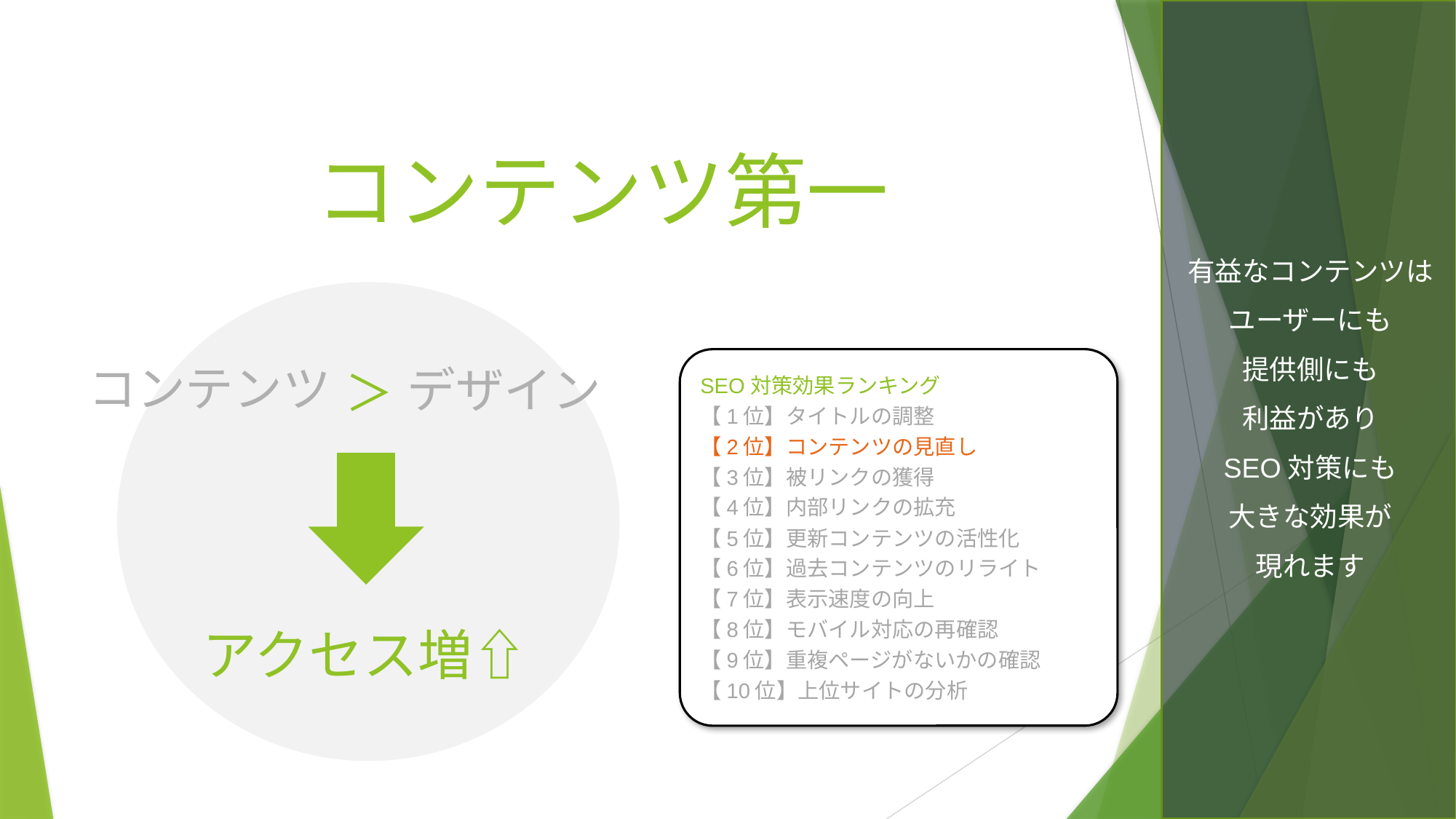

有益なコンテンツは
ユーザーにも
提供側にも
利益があり
SEO対策にも
大きな効果が
現れます
コンテンツ第一

コンテンツ
デザイン
＞
SEO対策効果ランキング
【1位】タイトルの調整
【2位】コンテンツの見直し
【3位】被リンクの獲得
【4位】内部リンクの拡充
【5位】更新コンテンツの活性化
【6位】過去コンテンツのリライト
【7位】表示速度の向上
【8位】モバイル対応の再確認
【9位】重複ページがないかの確認
【10位】上位サイトの分析

アクセス増⇧